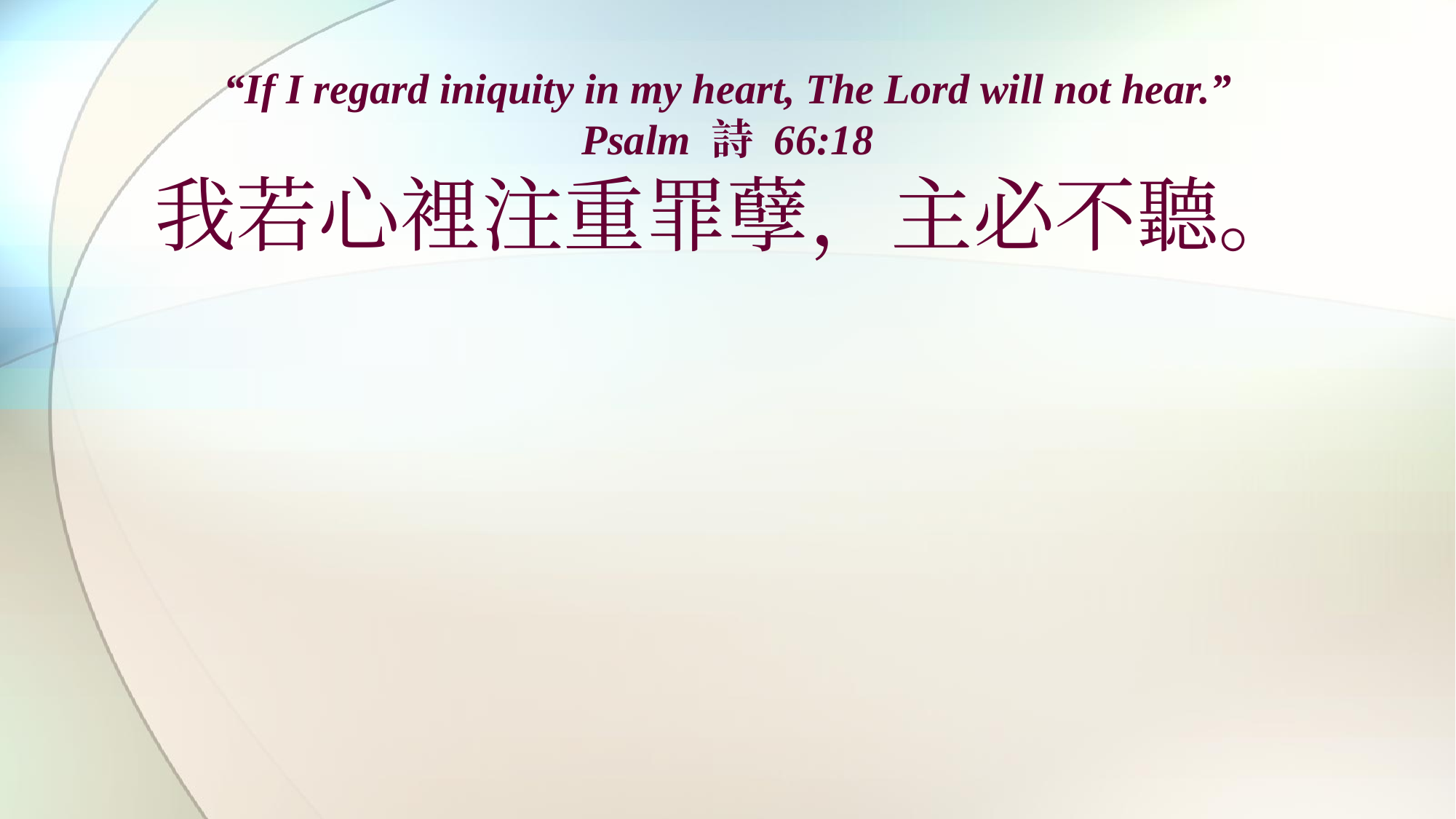

“If I regard iniquity in my heart, The Lord will not hear.”
Psalm 詩 66:18
我若心裡注重罪孽，主必不聽。